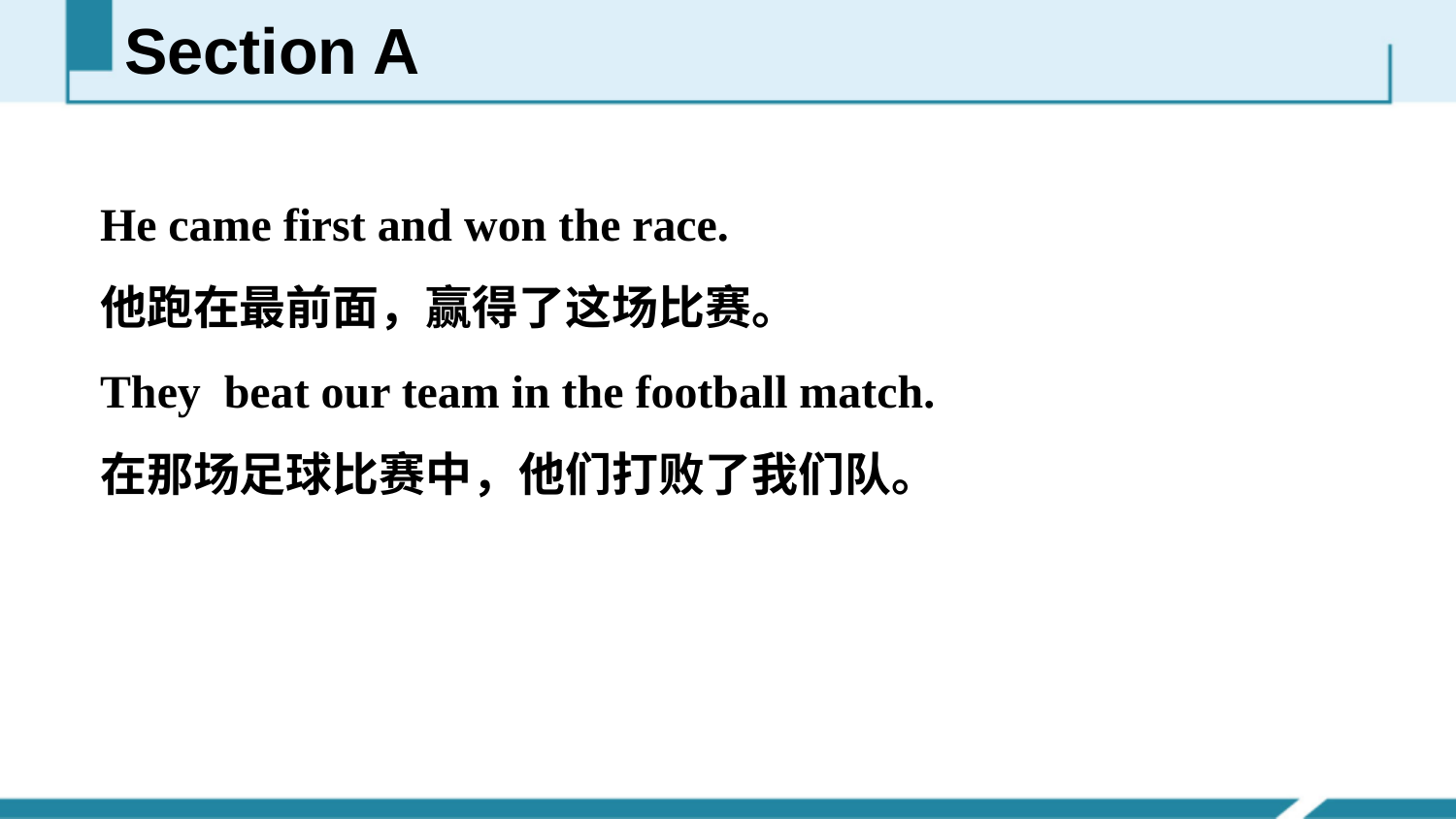

Section A
He came first and won the race.
他跑在最前面，赢得了这场比赛。
They  beat our team in the football match.
在那场足球比赛中，他们打败了我们队。